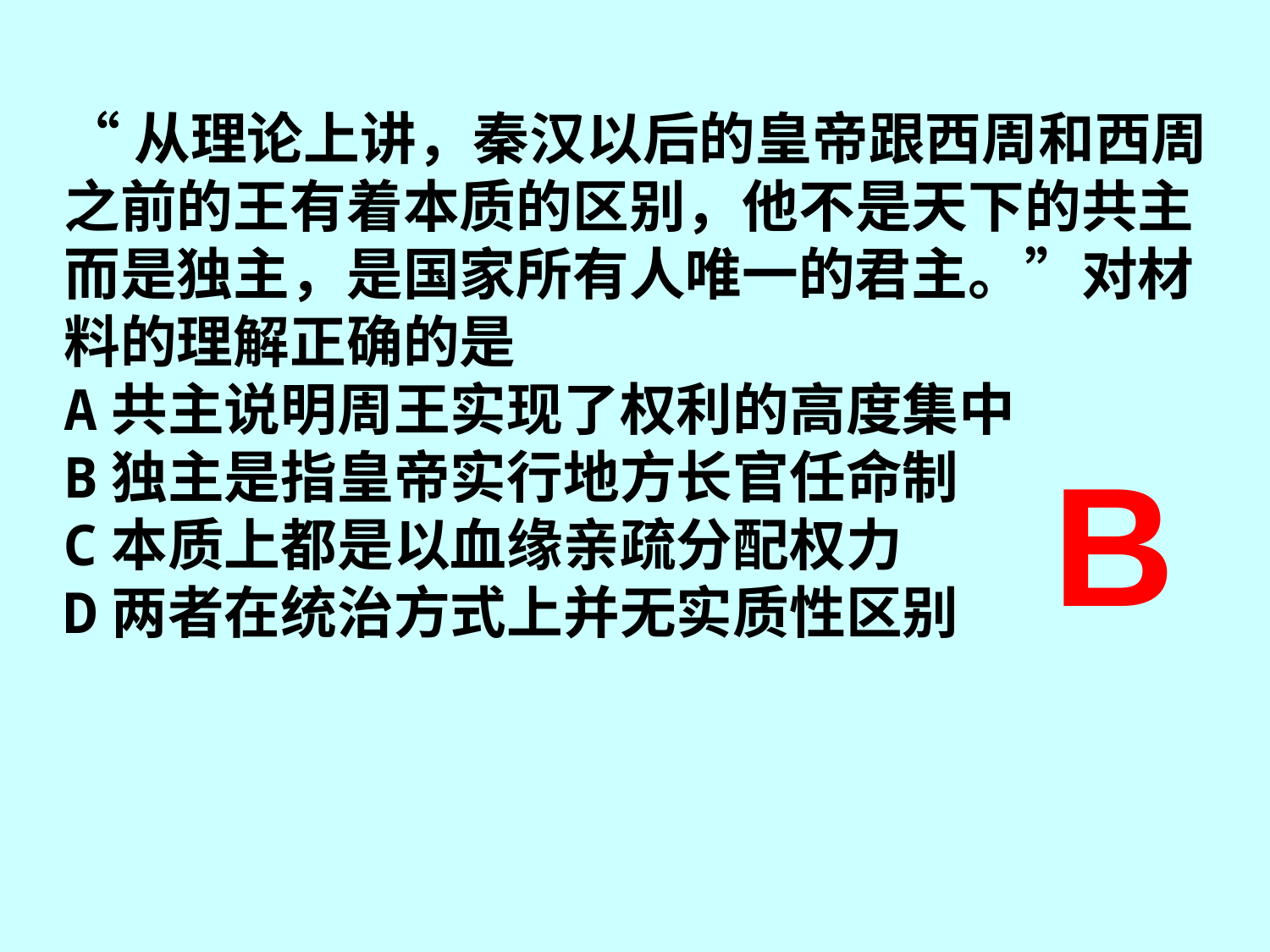

“从理论上讲，秦汉以后的皇帝跟西周和西周之前的王有着本质的区别，他不是天下的共主而是独主，是国家所有人唯一的君主。”对材料的理解正确的是
A共主说明周王实现了权利的高度集中
B独主是指皇帝实行地方长官任命制
C本质上都是以血缘亲疏分配权力
D两者在统治方式上并无实质性区别
B